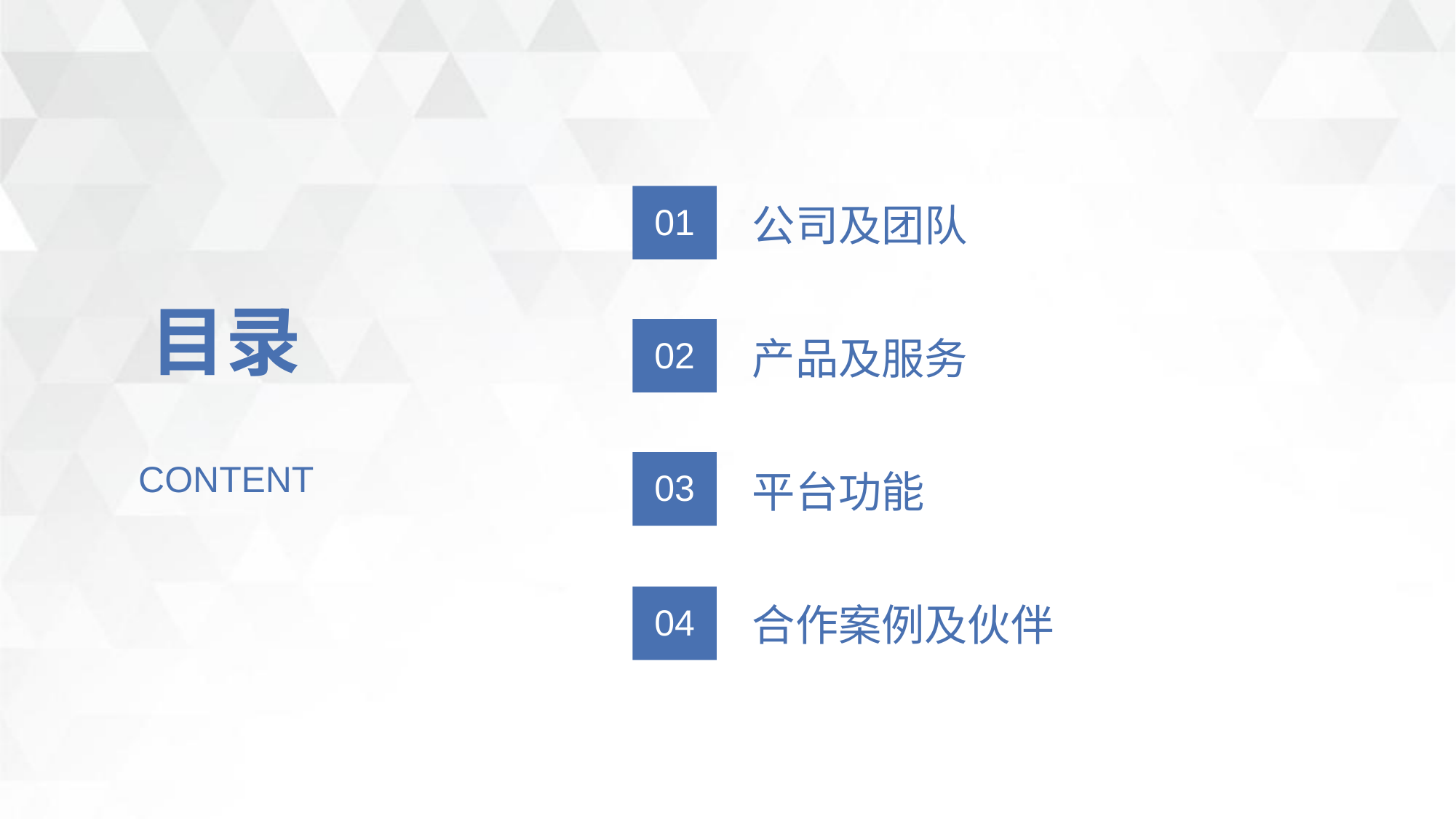

01
公司及团队
目录
02
产品及服务
03
平台功能
CONTENT
合作案例及伙伴
04